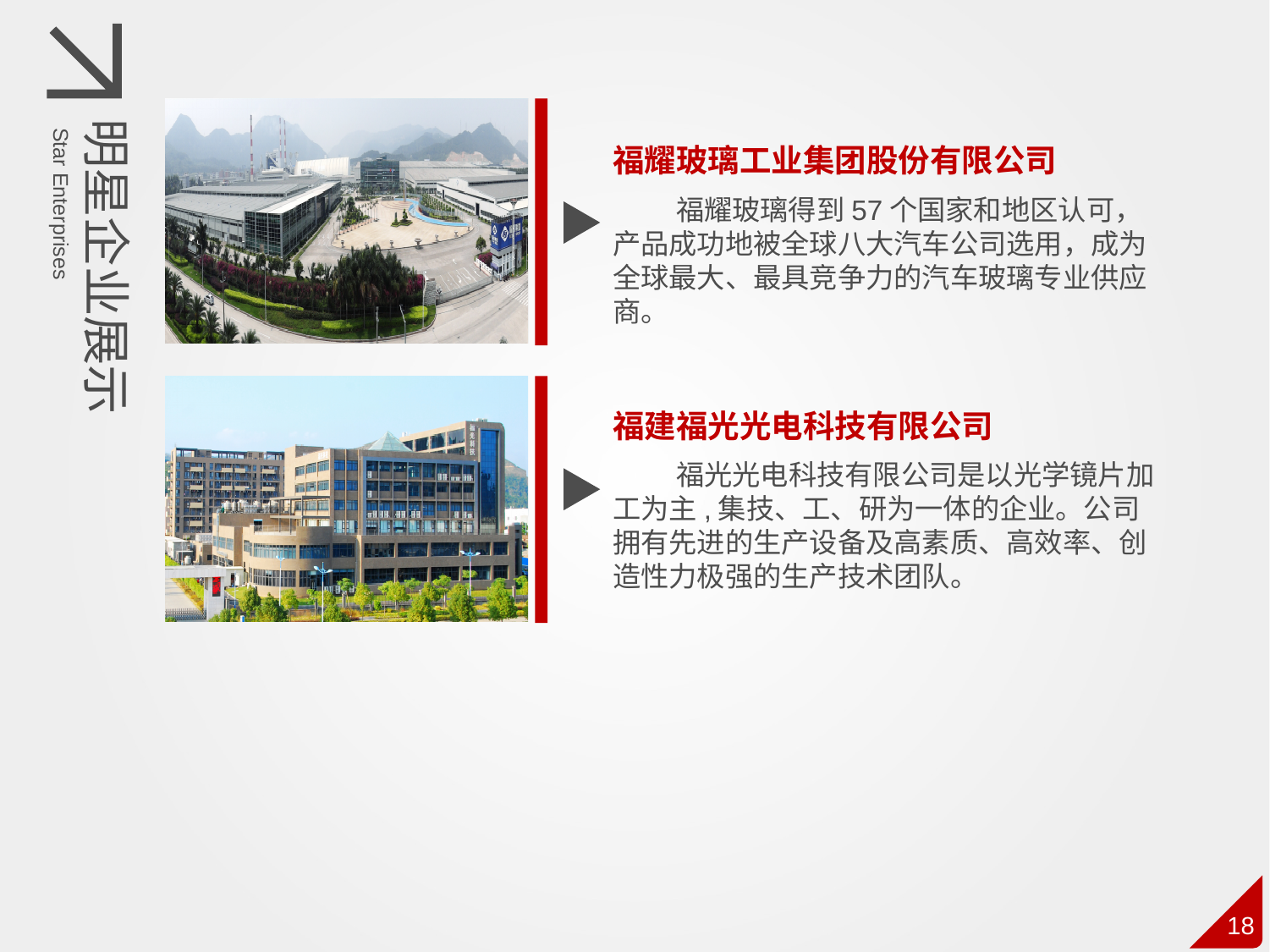

明星企业展示
Star Enterprises
福耀玻璃工业集团股份有限公司
福耀玻璃得到57个国家和地区认可，产品成功地被全球八大汽车公司选用，成为全球最大、最具竞争力的汽车玻璃专业供应商。

福建福光光电科技有限公司
福光光电科技有限公司是以光学镜片加工为主,集技、工、研为一体的企业。公司拥有先进的生产设备及高素质、高效率、创造性力极强的生产技术团队。